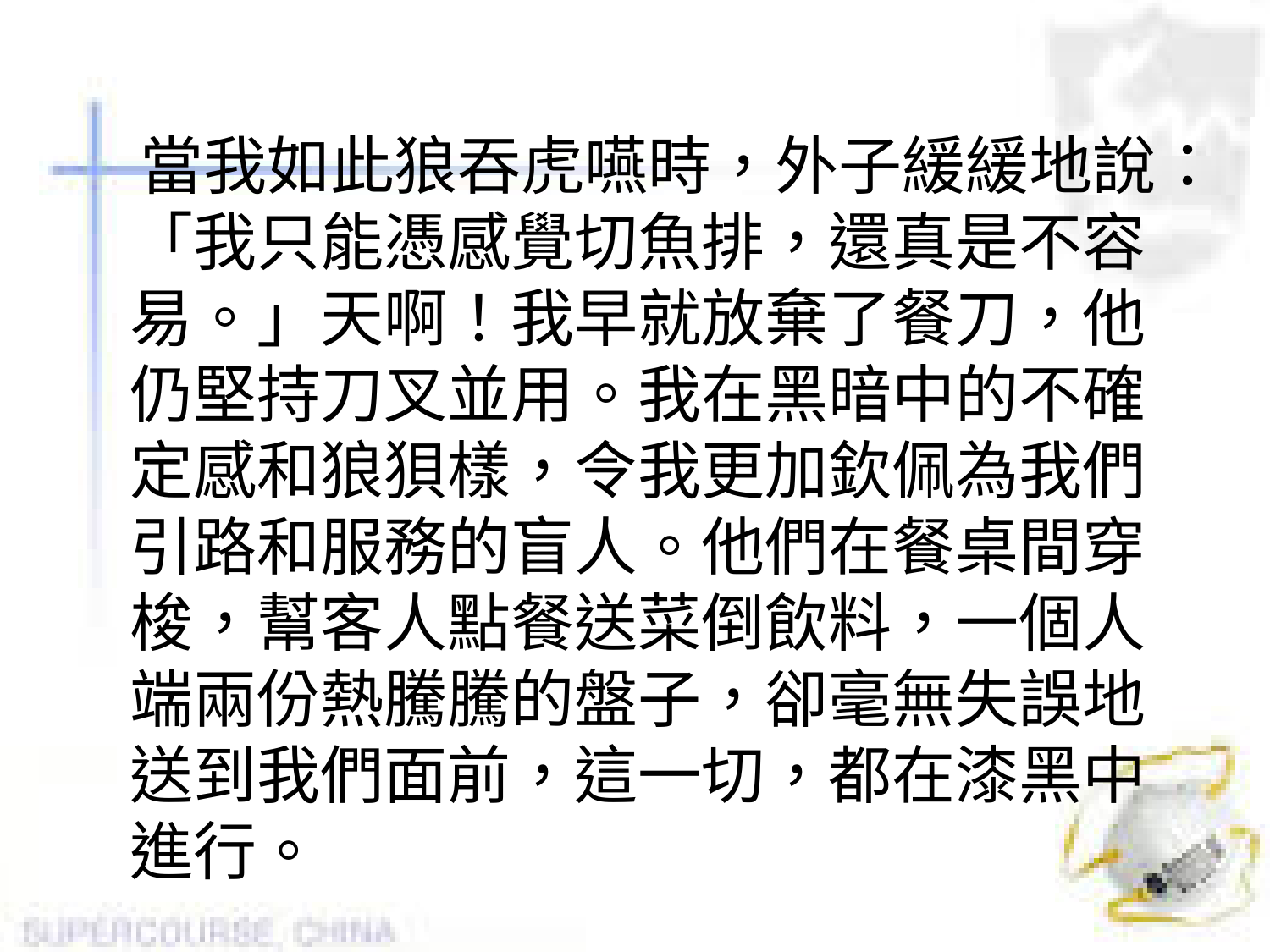

#
   當我如此狼吞虎嚥時，外子緩緩地說：「我只能憑感覺切魚排，還真是不容易。」天啊！我早就放棄了餐刀，他仍堅持刀叉並用。我在黑暗中的不確定感和狼狽樣，令我更加欽佩為我們引路和服務的盲人。他們在餐桌間穿梭，幫客人點餐送菜倒飲料，一個人端兩份熱騰騰的盤子，卻毫無失誤地送到我們面前，這一切，都在漆黑中進行。